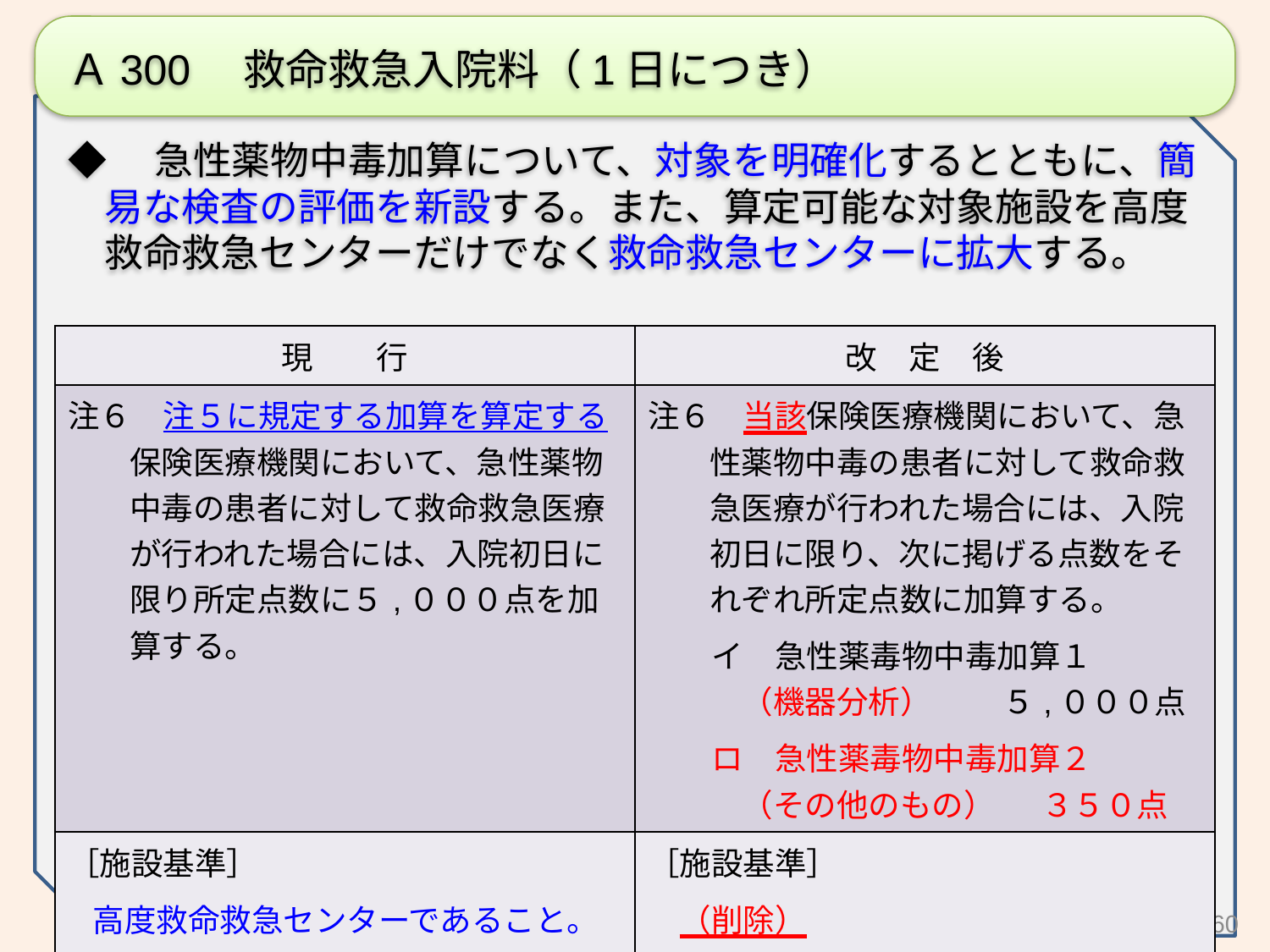

Ａ300　救命救急入院料（1日につき）
◆　急性薬物中毒加算について、対象を明確化するとともに、簡易な検査の評価を新設する。また、算定可能な対象施設を高度救命救急センターだけでなく救命救急センターに拡大する。

| 現　　行 | 改　定　後 |
| --- | --- |
| 注６　注５に規定する加算を算定する保険医療機関において、急性薬物中毒の患者に対して救命救急医療が行われた場合には、入院初日に限り所定点数に５,０００点を加算する。 | 注６　当該保険医療機関において、急性薬物中毒の患者に対して救命救急医療が行われた場合には、入院初日に限り、次に掲げる点数をそれぞれ所定点数に加算する。 　　イ　急性薬毒物中毒加算１ 　（機器分析）　　 ５,０００点 　　ロ　急性薬毒物中毒加算２ 　（その他のもの）　 ３５０点 |
| ［施設基準］ 高度救命救急センターであること。 | ［施設基準］ 　（削除） |
60